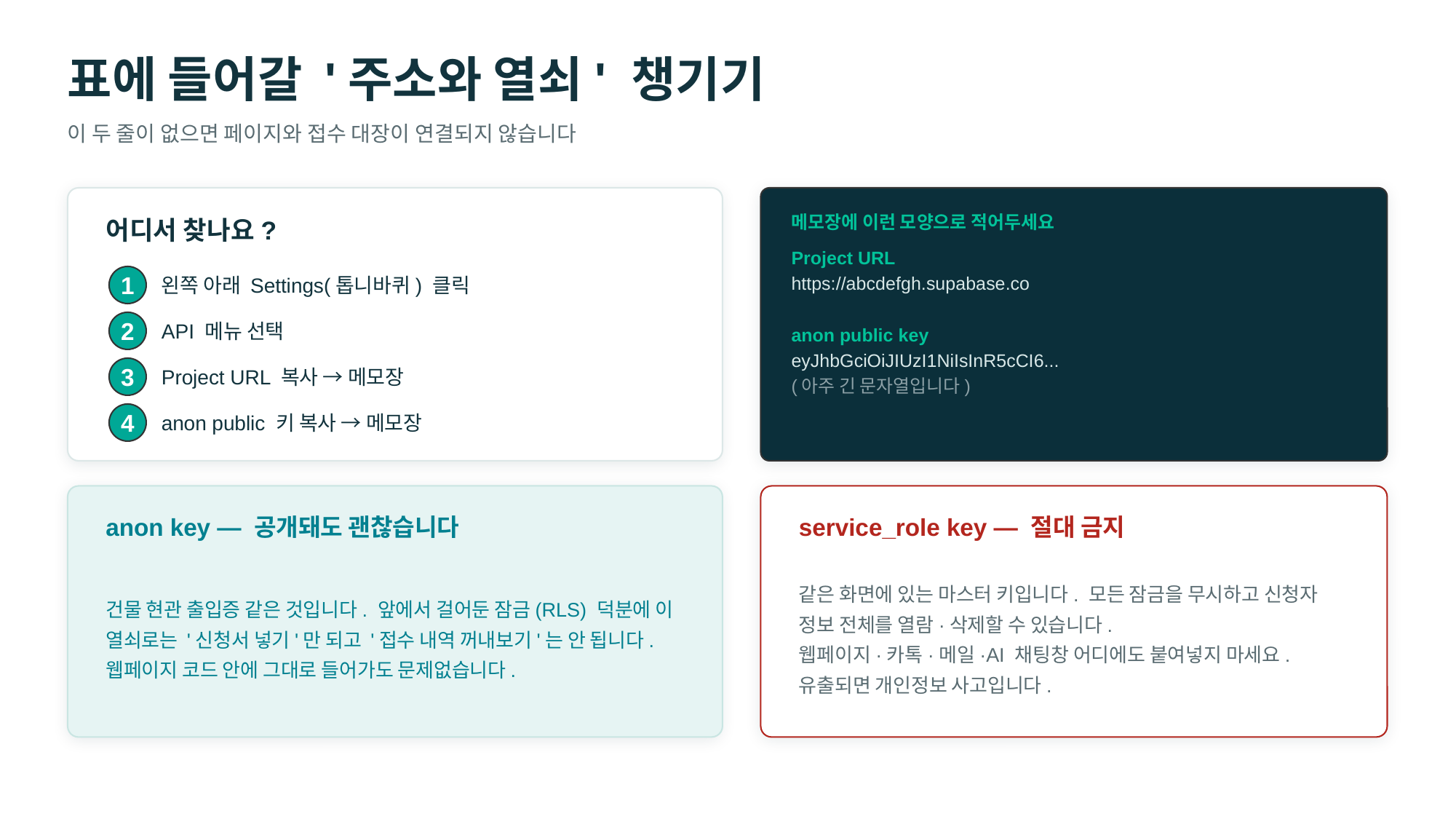

표에 들어갈 '주소와 열쇠' 챙기기
이 두 줄이 없으면 페이지와 접수 대장이 연결되지 않습니다

메모장에 이런 모양으로 적어두세요
어디서 찾나요?
Project URL
https://abcdefgh.supabase.co

anon public key
eyJhbGciOiJIUzI1NiIsInR5cCI6...
(아주 긴 문자열입니다)
왼쪽 아래 Settings(톱니바퀴) 클릭

1
API 메뉴 선택

2
Project URL 복사 → 메모장

3
anon public 키 복사 → 메모장

4

anon key — 공개돼도 괜찮습니다
service_role key — 절대 금지
건물 현관 출입증 같은 것입니다. 앞에서 걸어둔 잠금(RLS) 덕분에 이 열쇠로는 '신청서 넣기'만 되고 '접수 내역 꺼내보기'는 안 됩니다.
웹페이지 코드 안에 그대로 들어가도 문제없습니다.
같은 화면에 있는 마스터 키입니다. 모든 잠금을 무시하고 신청자 정보 전체를 열람·삭제할 수 있습니다.
웹페이지·카톡·메일·AI 채팅창 어디에도 붙여넣지 마세요. 유출되면 개인정보 사고입니다.